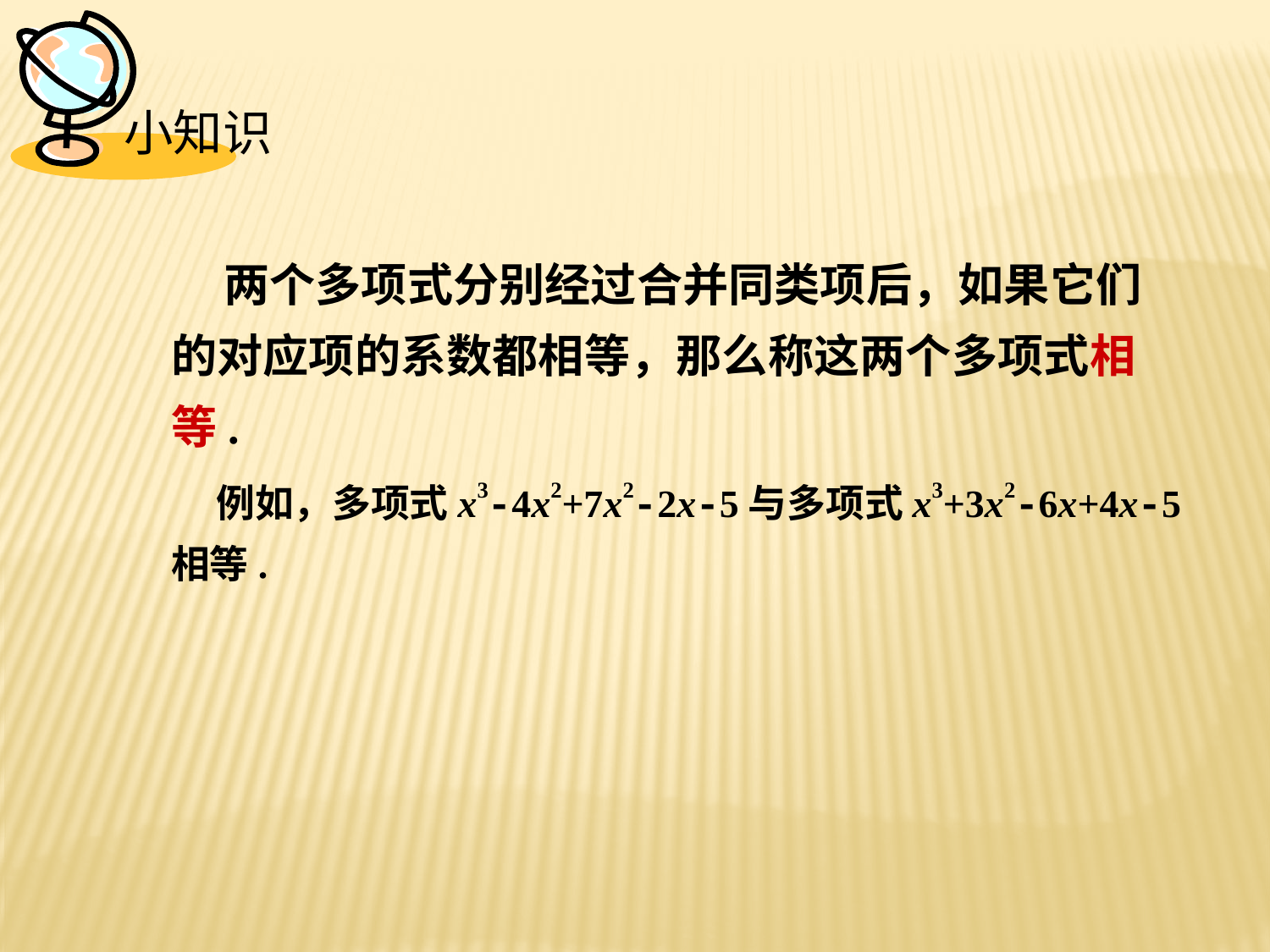

小知识

    两个多项式分别经过合并同类项后，如果它们的对应项的系数都相等，那么称这两个多项式相等.
    例如，多项式x3-4x2+7x2-2x-5与多项式x3+3x2-6x+4x-5相等.